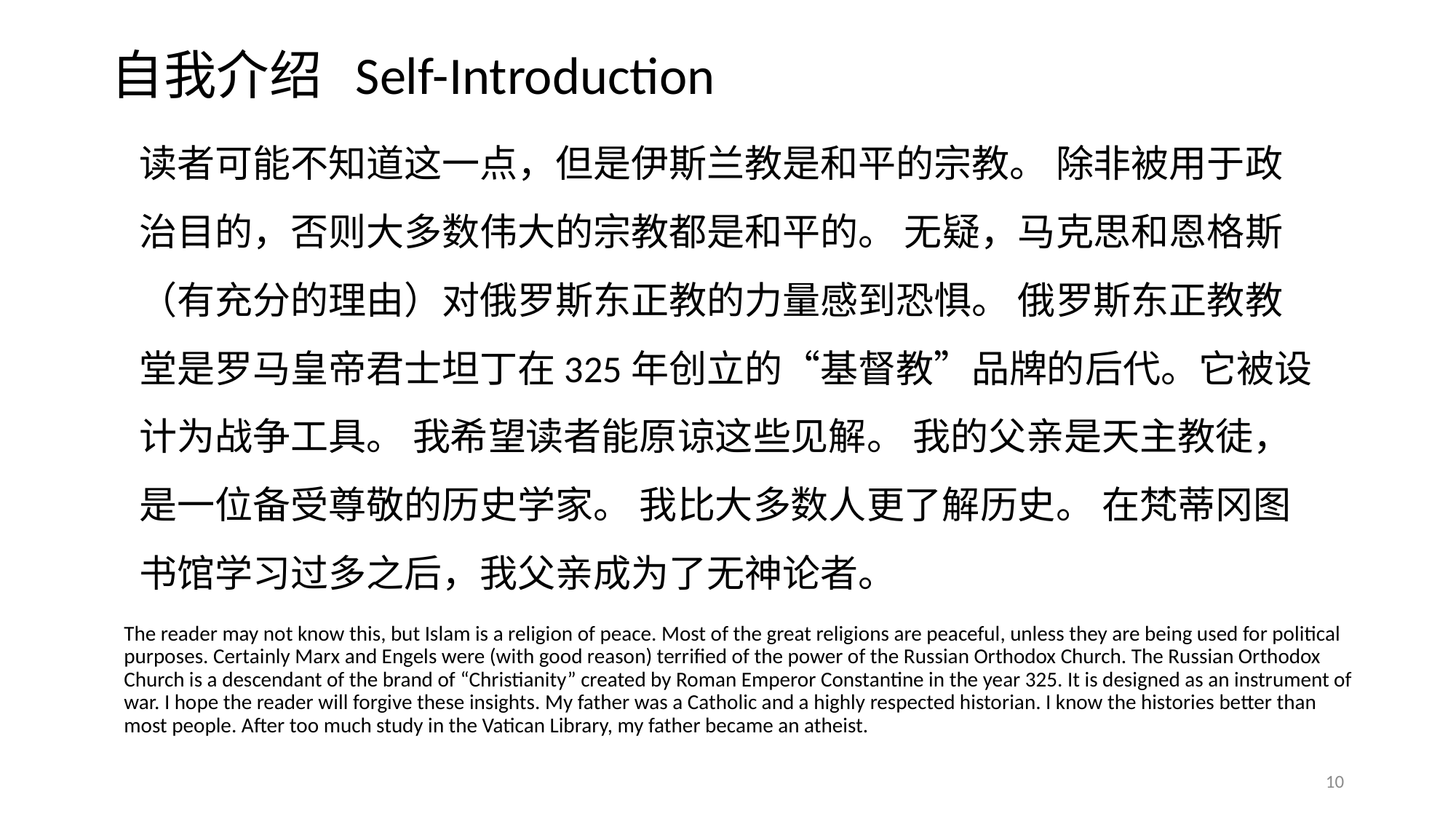

# 自我介绍  Self-Introduction
读者可能不知道这一点，但是伊斯兰教是和平的宗教。 除非被用于政治目的，否则大多数伟大的宗教都是和平的。 无疑，马克思和恩格斯（有充分的理由）对俄罗斯东正教的力量感到恐惧。 俄罗斯东正教教堂是罗马皇帝君士坦丁在325年创立的“基督教”品牌的后代。它被设计为战争工具。 我希望读者能原谅这些见解。 我的父亲是天主教徒，是一位备受尊敬的历史学家。 我比大多数人更了解历史。 在梵蒂冈图书馆学习过多之后，我父亲成为了无神论者。
The reader may not know this, but Islam is a religion of peace. Most of the great religions are peaceful, unless they are being used for political purposes. Certainly Marx and Engels were (with good reason) terrified of the power of the Russian Orthodox Church. The Russian Orthodox Church is a descendant of the brand of “Christianity” created by Roman Emperor Constantine in the year 325. It is designed as an instrument of war. I hope the reader will forgive these insights. My father was a Catholic and a highly respected historian. I know the histories better than most people. After too much study in the Vatican Library, my father became an atheist.

10